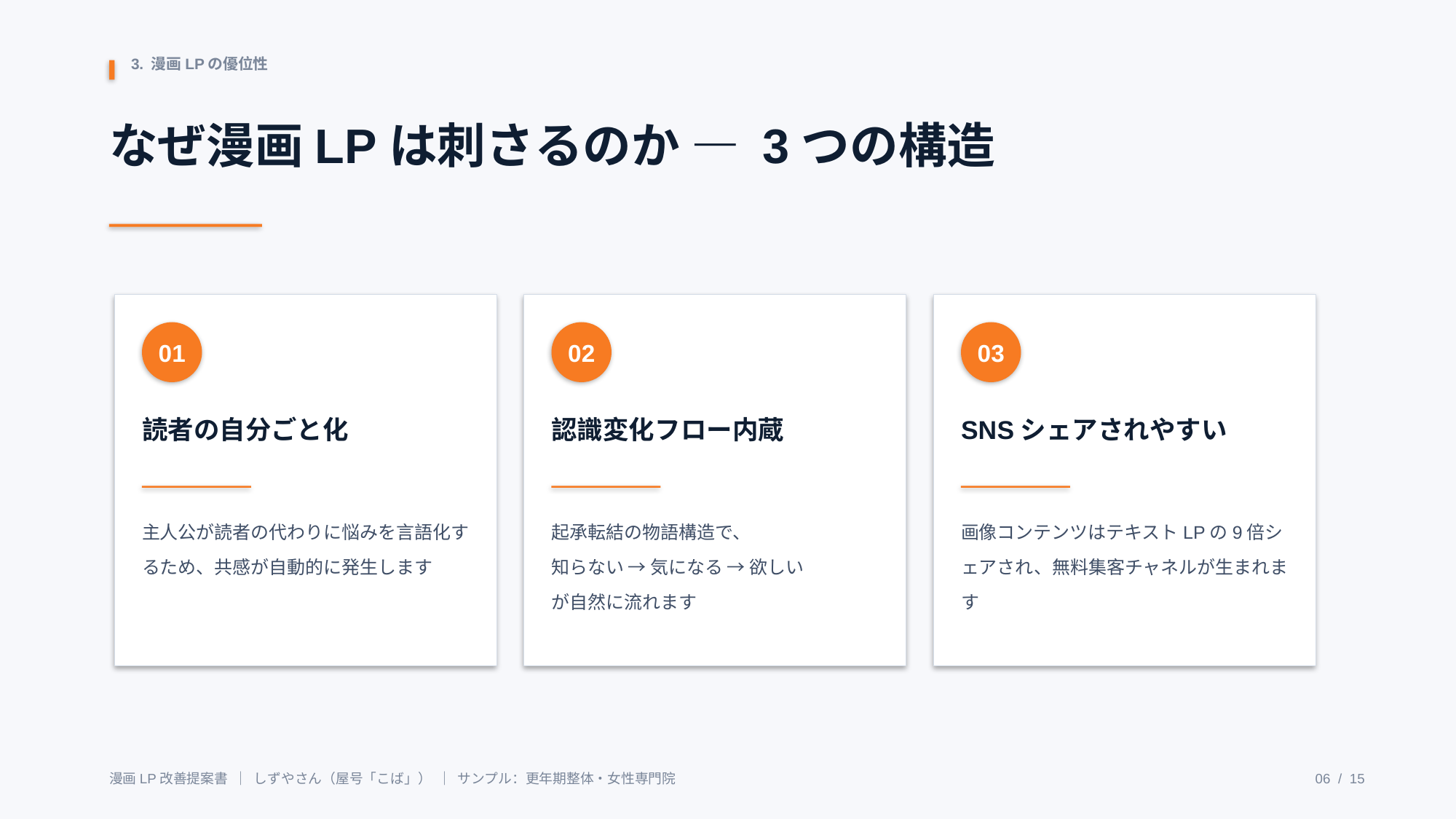

3. 漫画LPの優位性

なぜ漫画LPは刺さるのか — 3つの構造

01

02

03
読者の自分ごと化
認識変化フロー内蔵
SNSシェアされやすい

主人公が読者の代わりに悩みを言語化するため、共感が自動的に発生します
起承転結の物語構造で、
知らない → 気になる → 欲しい
が自然に流れます
画像コンテンツはテキストLPの9倍シェアされ、無料集客チャネルが生まれます
漫画LP改善提案書  ｜  しずやさん（屋号「こば」）  ｜  サンプル：更年期整体・女性専門院
06  /  15